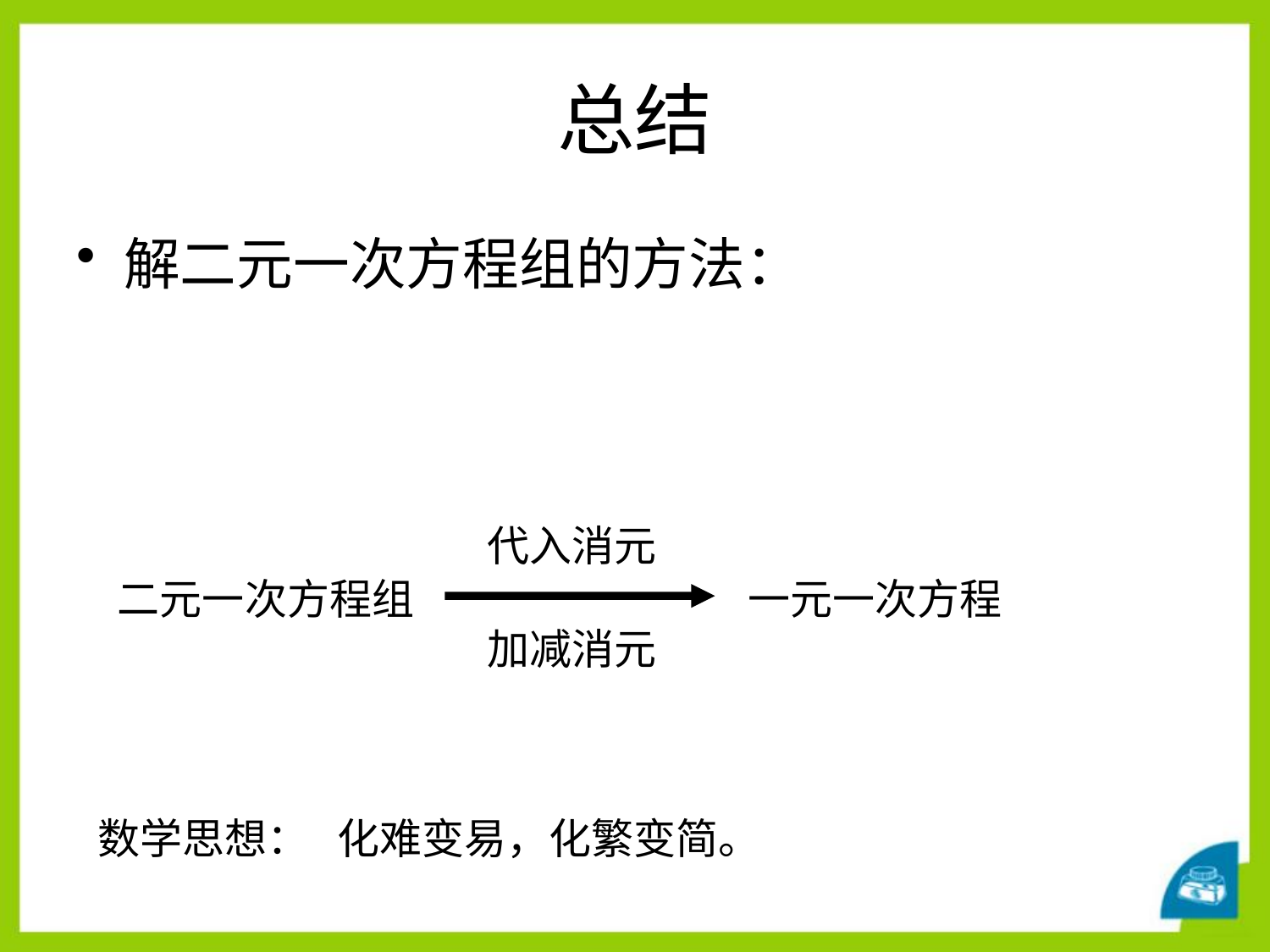

# 总结
解二元一次方程组的方法：
代入消元
二元一次方程组
一元一次方程

加减消元
数学思想：
化难变易，化繁变简。